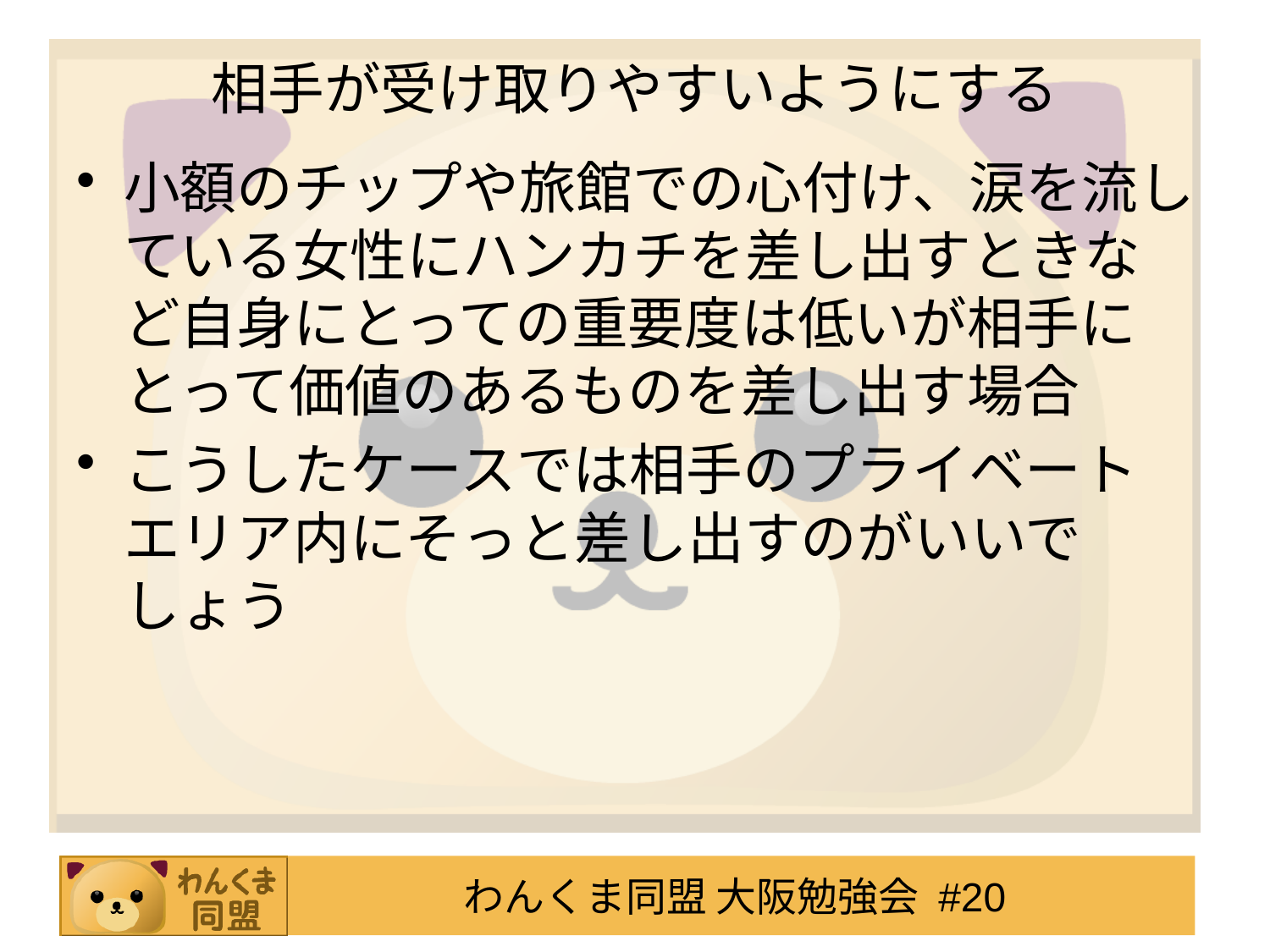

# 相手が受け取りやすいようにする
小額のチップや旅館での心付け、涙を流している女性にハンカチを差し出すときなど自身にとっての重要度は低いが相手にとって価値のあるものを差し出す場合
こうしたケースでは相手のプライベートエリア内にそっと差し出すのがいいでしょう